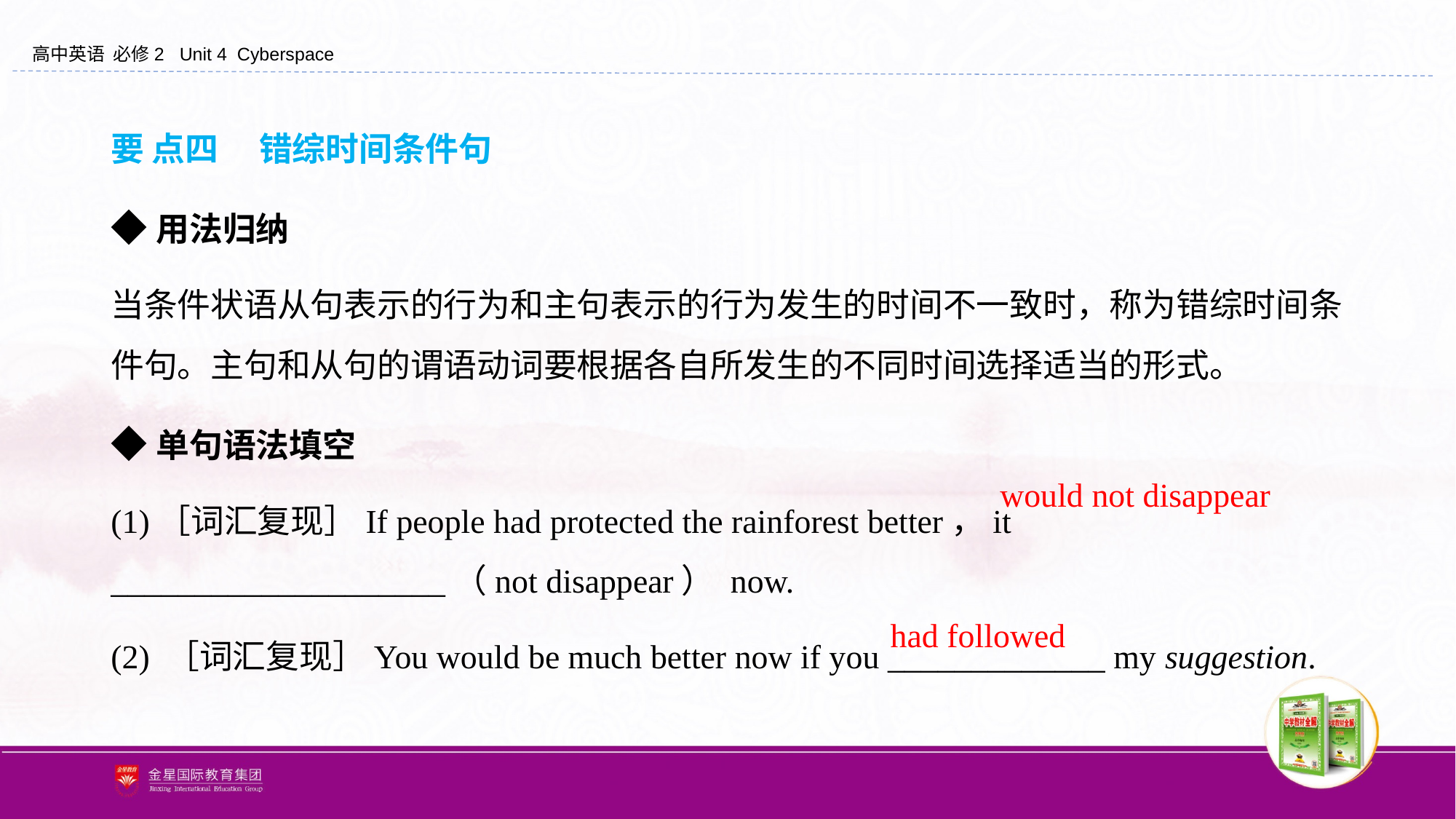

要 点四 　错综时间条件句
◆用法归纳
当条件状语从句表示的行为和主句表示的行为发生的时间不一致时，称为错综时间条件句。主句和从句的谓语动词要根据各自所发生的不同时间选择适当的形式。
◆单句语法填空
(1)［词汇复现］If people had protected the rainforest better，it ____________________（not disappear） now.
(2) ［词汇复现］You would be much better now if you _____________ my suggestion.
would not disappear
 had followed